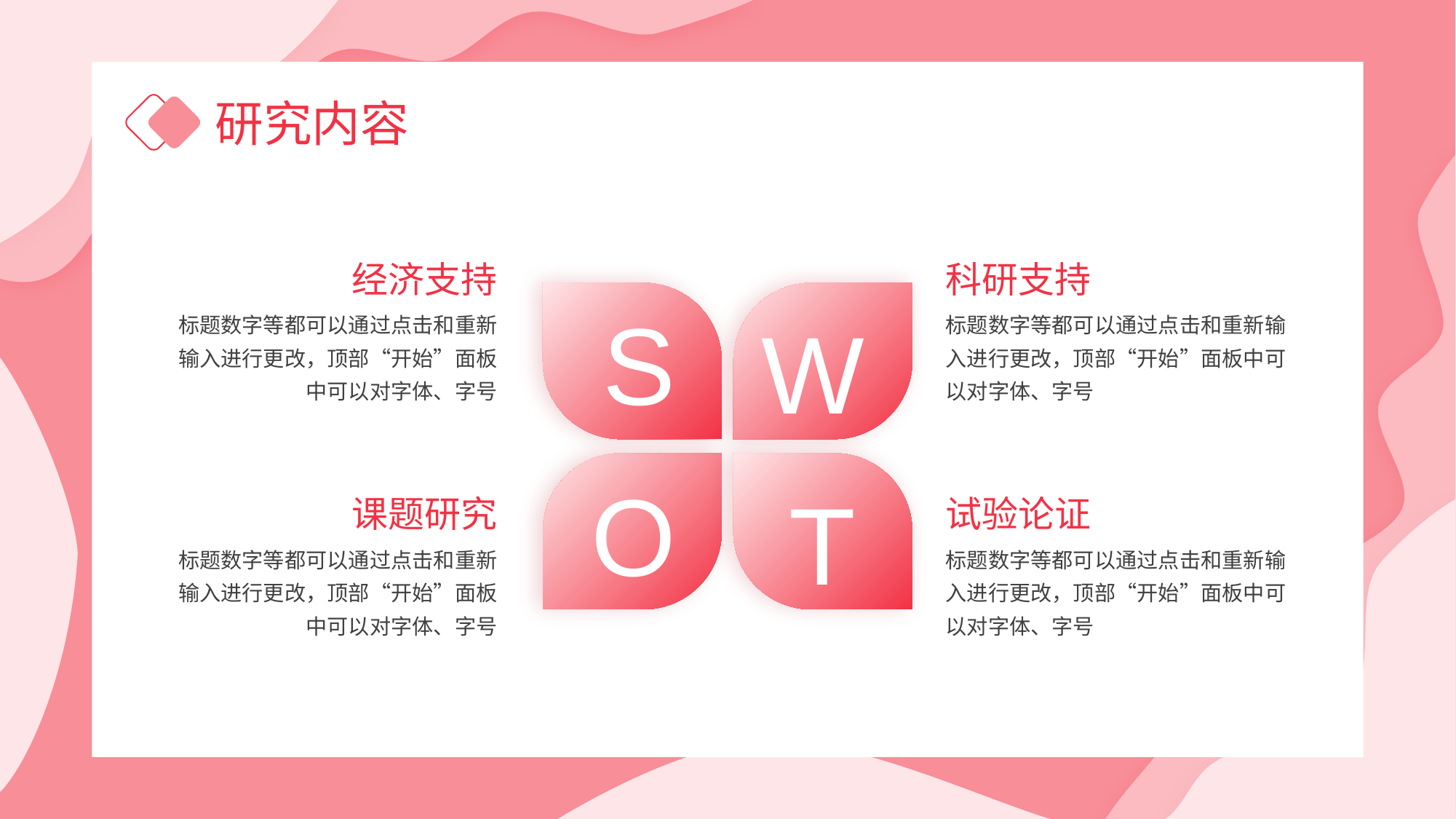

研究内容
经济支持
科研支持

S
标题数字等都可以通过点击和重新输入进行更改，顶部“开始”面板中可以对字体、字号
标题数字等都可以通过点击和重新输入进行更改，顶部“开始”面板中可以对字体、字号
W

O
T
课题研究
试验论证
标题数字等都可以通过点击和重新输入进行更改，顶部“开始”面板中可以对字体、字号
标题数字等都可以通过点击和重新输入进行更改，顶部“开始”面板中可以对字体、字号